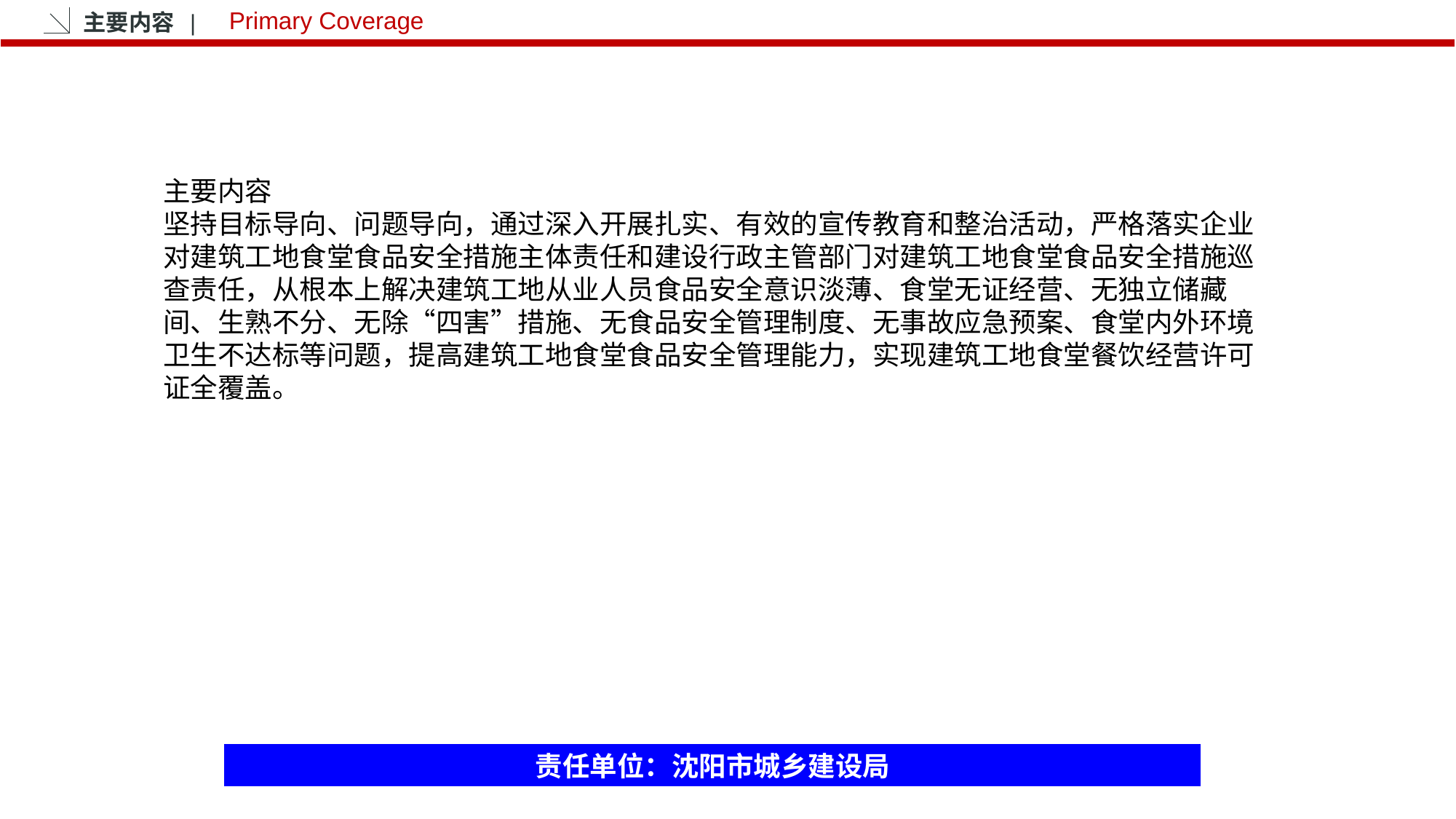

主要内容  |
Primary Coverage
主要内容
坚持目标导向、问题导向，通过深入开展扎实、有效的宣传教育和整治活动，严格落实企业对建筑工地食堂食品安全措施主体责任和建设行政主管部门对建筑工地食堂食品安全措施巡查责任，从根本上解决建筑工地从业人员食品安全意识淡薄、食堂无证经营、无独立储藏间、生熟不分、无除“四害”措施、无食品安全管理制度、无事故应急预案、食堂内外环境卫生不达标等问题，提高建筑工地食堂食品安全管理能力，实现建筑工地食堂餐饮经营许可证全覆盖。
责任单位：沈阳市城乡建设局